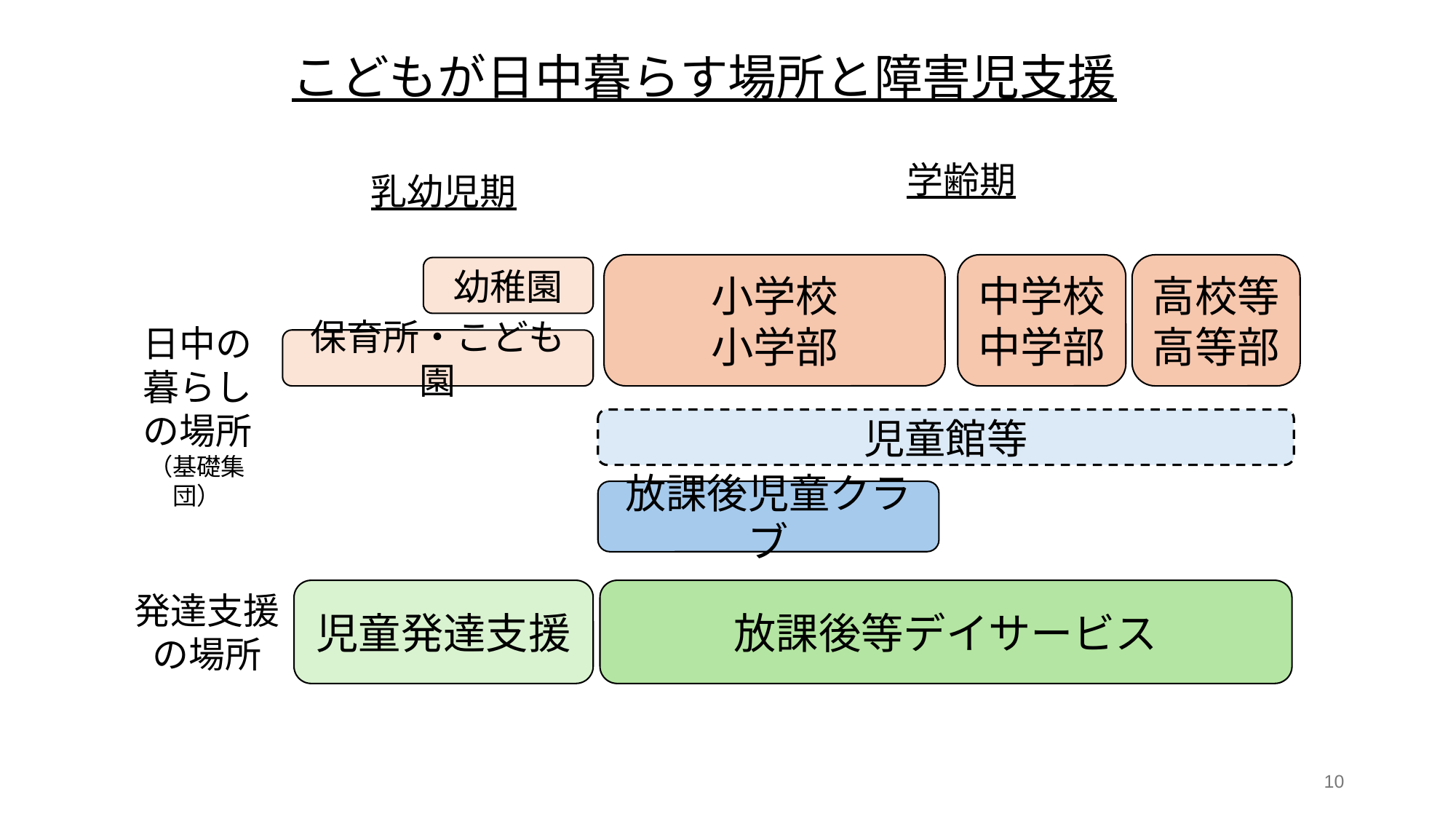

こどもが日中暮らす場所と障害児支援
学齢期
乳幼児期
小学校
小学部
中学校
中学部
高校等
高等部
幼稚園
日中の
暮らし
の場所
（基礎集団）
保育所・こども園
児童館等
放課後児童クラブ
児童発達支援
放課後等デイサービス
発達支援
の場所
10